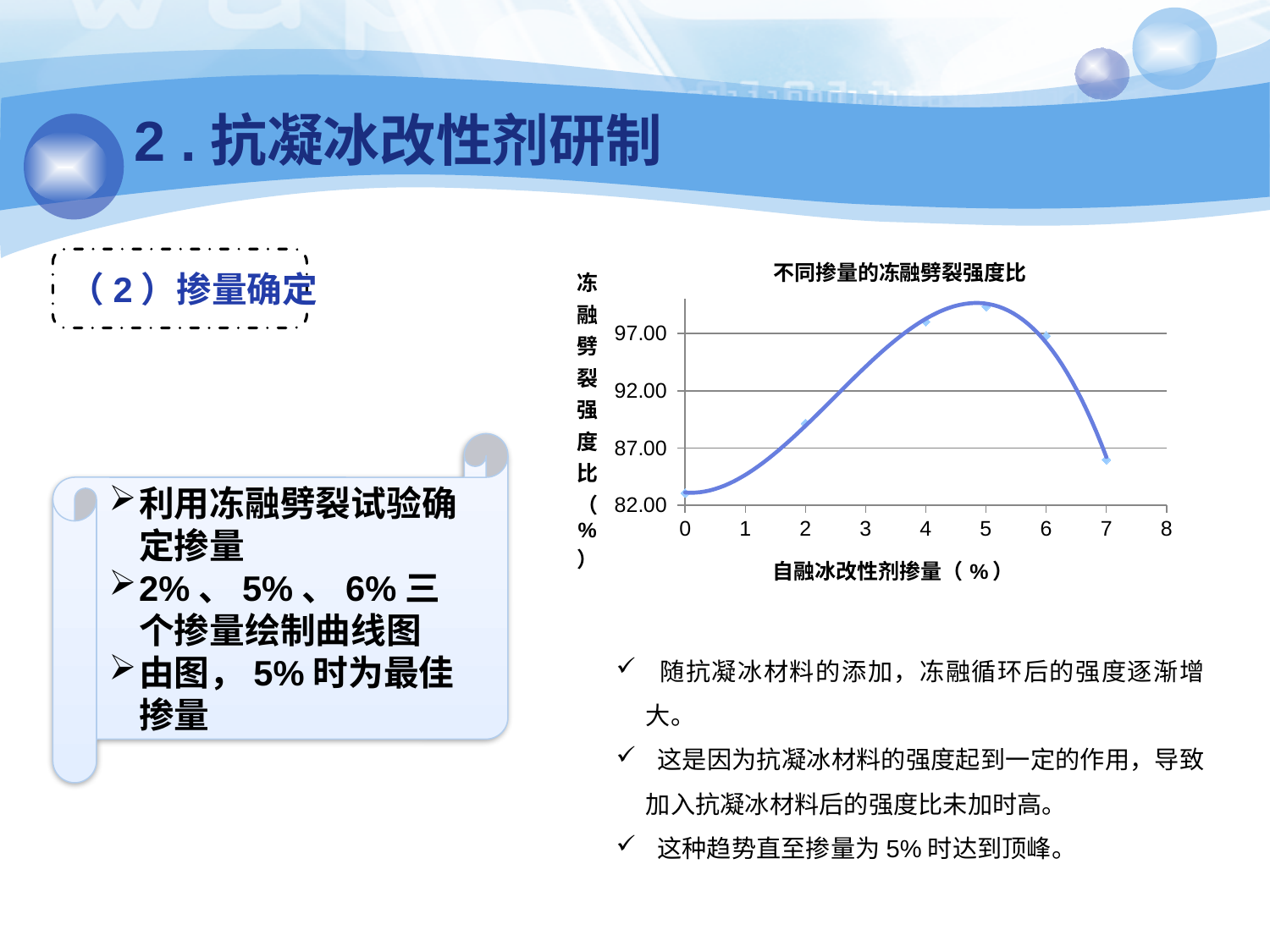

2 .抗凝冰改性剂研制

### Chart: 不同掺量的冻融劈裂强度比

| Category |  |
|---|---|
（2）掺量确定
利用冻融劈裂试验确定掺量
2%、5%、6%三个掺量绘制曲线图
由图，5%时为最佳掺量
 随抗凝冰材料的添加，冻融循环后的强度逐渐增大。
 这是因为抗凝冰材料的强度起到一定的作用，导致加入抗凝冰材料后的强度比未加时高。
 这种趋势直至掺量为5%时达到顶峰。